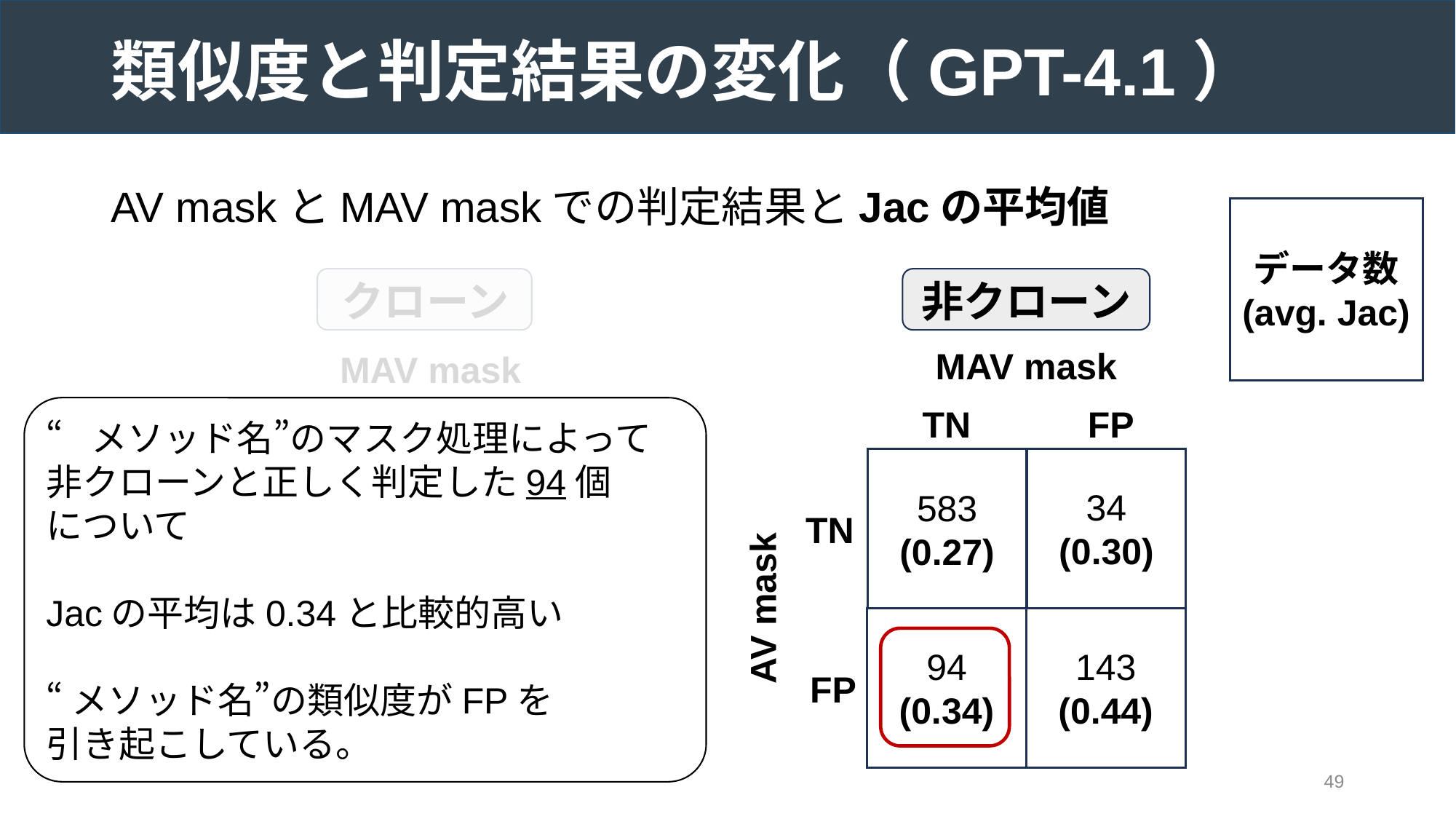

# 類似度と判定結果の変化（GPT-4.1）
AV maskとMAV maskでの判定結果とJacの平均値
データ数
(avg. Jac)

クローン

非クローン
MAV mask
MAV mask
TP
FN
FP
TN
“メソッド名”のマスク処理によって
非クローンと正しく判定した94個
について
Jacの平均は0.34と比較的高い

“メソッド名”の類似度がFPを
引き起こしている。
1142
(0.48)
34
(0.30)
42
(0.28)
583
(0.27)
TP
TN
AV mask
AV mask
41
(0.33)
117
(0.35)
94
(0.34)
143
(0.44)

FN
FP
49